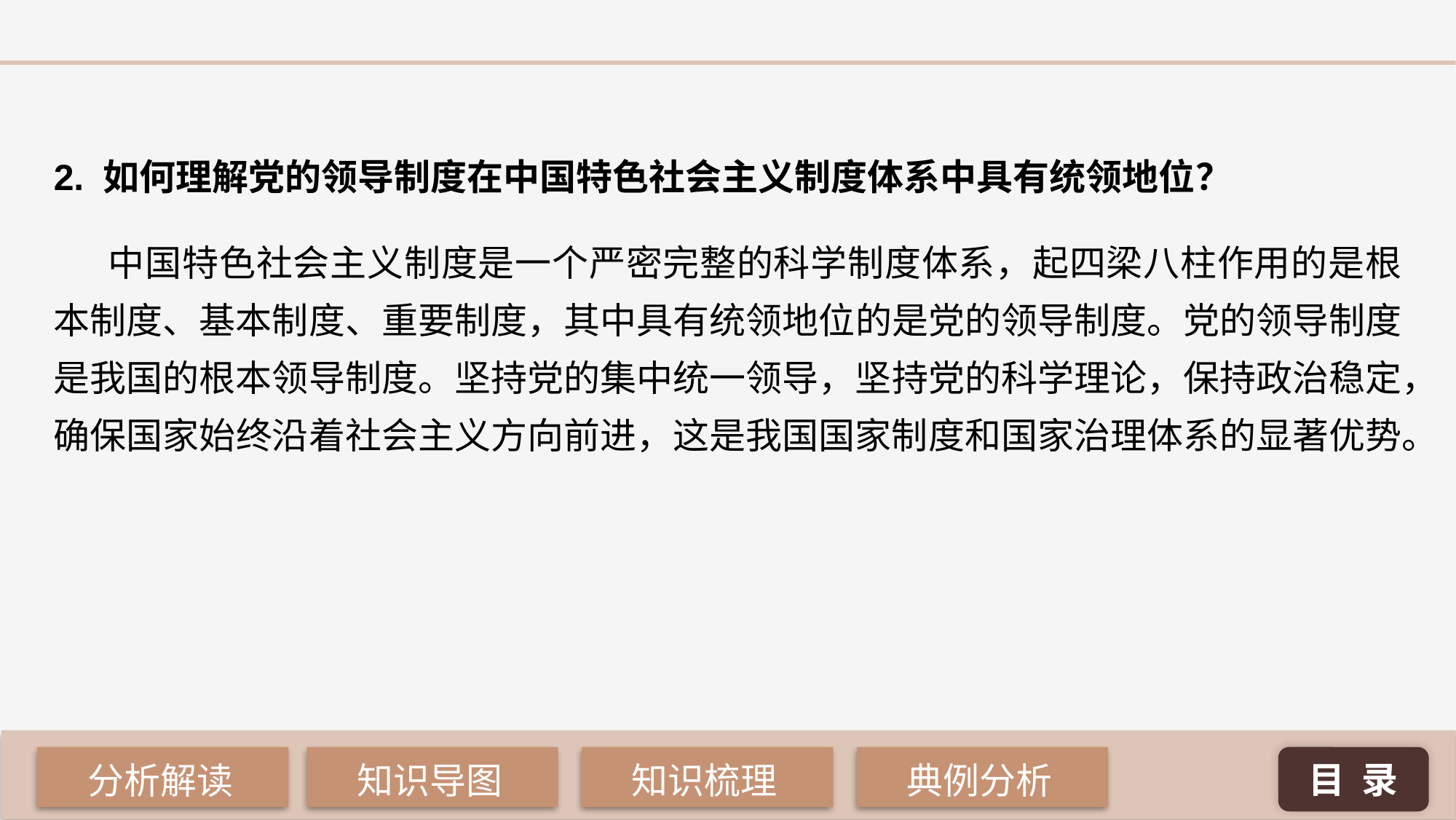

2. 如何理解党的领导制度在中国特色社会主义制度体系中具有统领地位？
中国特色社会主义制度是一个严密完整的科学制度体系，起四梁八柱作用的是根本制度、基本制度、重要制度，其中具有统领地位的是党的领导制度。党的领导制度是我国的根本领导制度。坚持党的集中统一领导，坚持党的科学理论，保持政治稳定，确保国家始终沿着社会主义方向前进，这是我国国家制度和国家治理体系的显著优势。